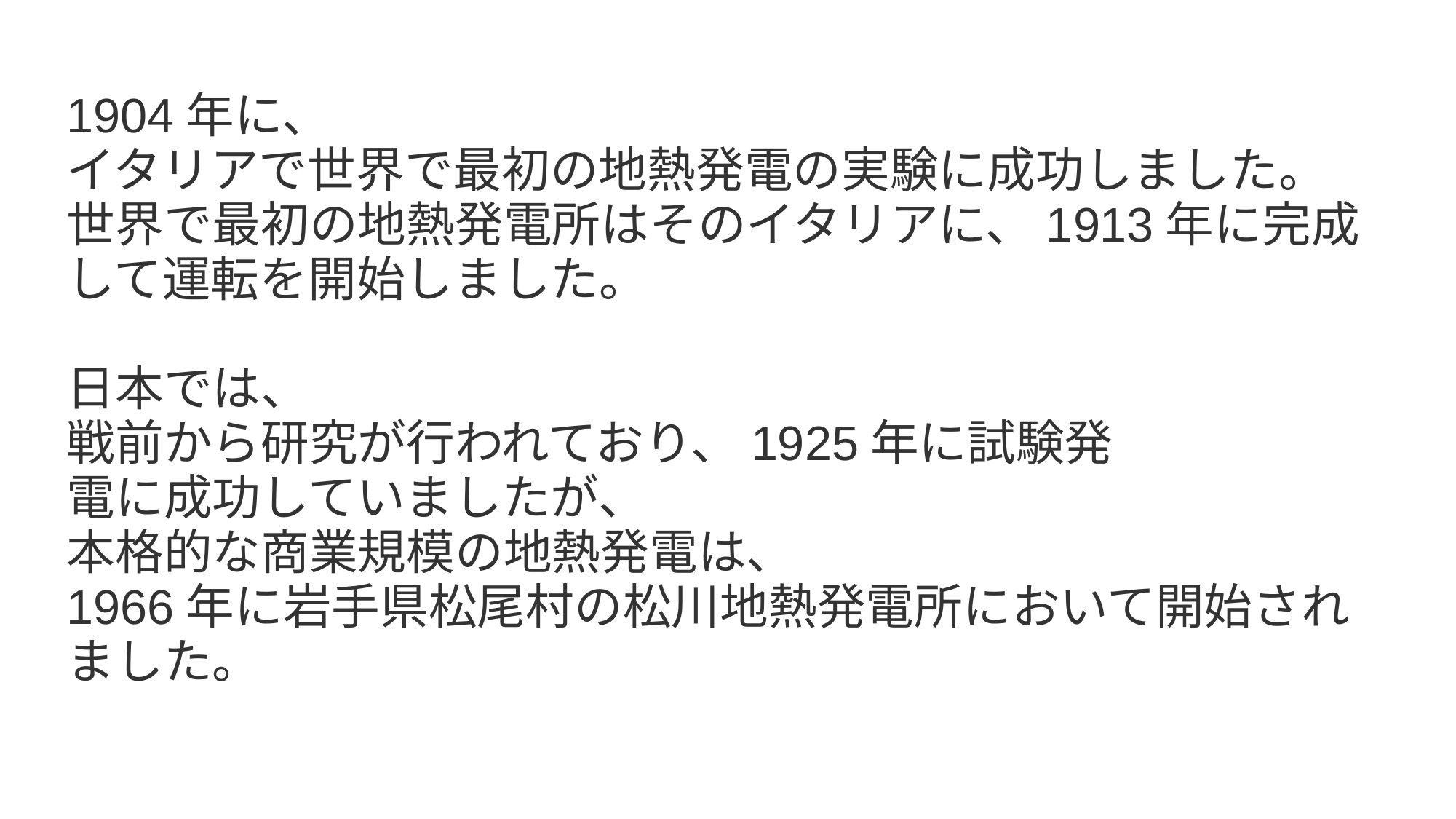

1904年に、
イタリアで世界で最初の地熱発電の実験に成功しました。
世界で最初の地熱発電所はそのイタリアに、1913年に完成
して運転を開始しました。

日本では、
戦前から研究が行われており、1925年に試験発
電に成功していましたが、
本格的な商業規模の地熱発電は、
1966年に岩手県松尾村の松川地熱発電所において開始され
ました。